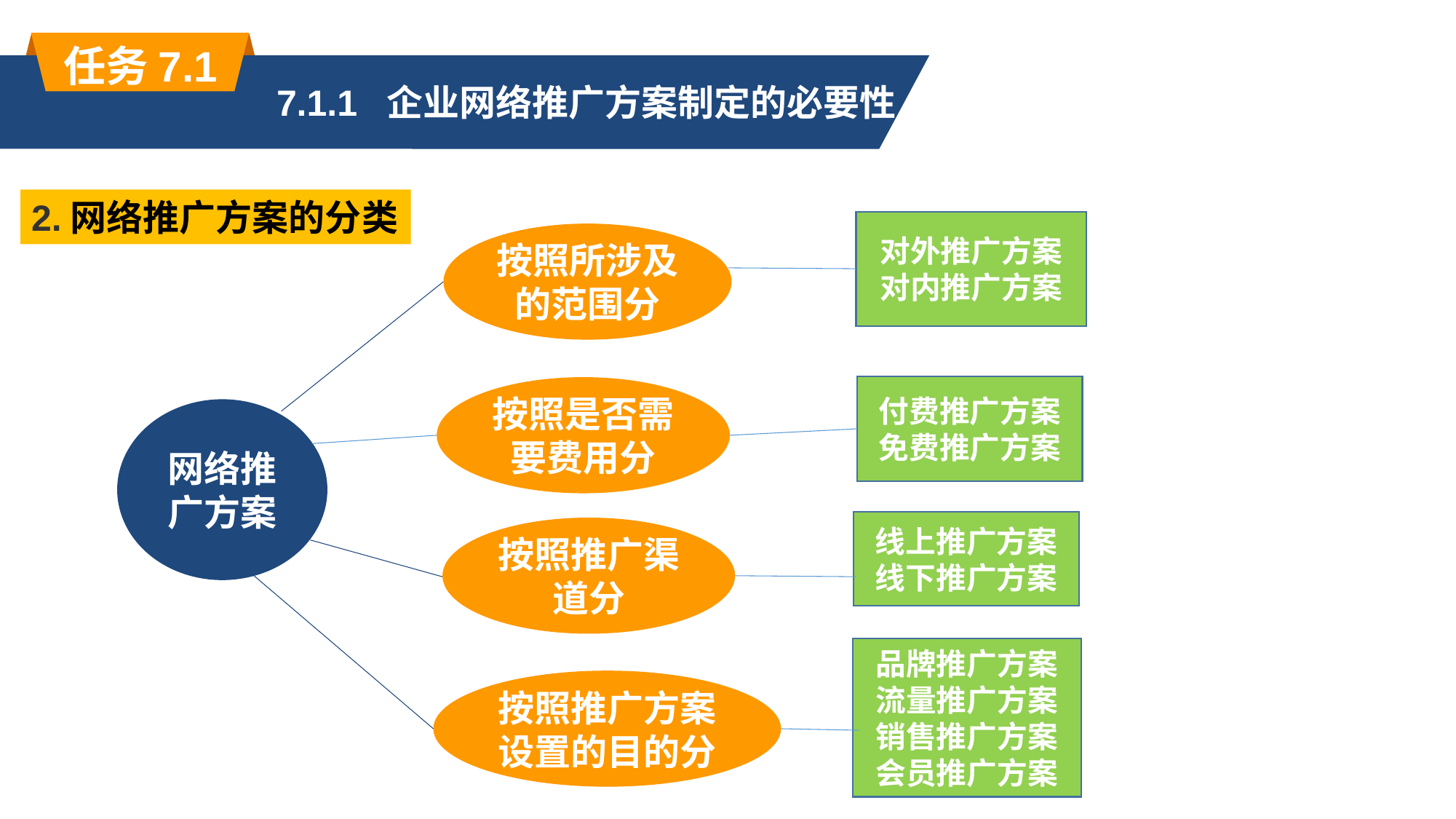

任务7.1

7.1.1  企业网络推广方案制定的必要性
2.网络推广方案的分类
对外推广方案
对内推广方案
按照所涉及的范围分
付费推广方案
免费推广方案
按照是否需要费用分
网络推广方案
线上推广方案
线下推广方案
按照推广渠道分
品牌推广方案
流量推广方案
销售推广方案
会员推广方案
按照推广方案设置的目的分